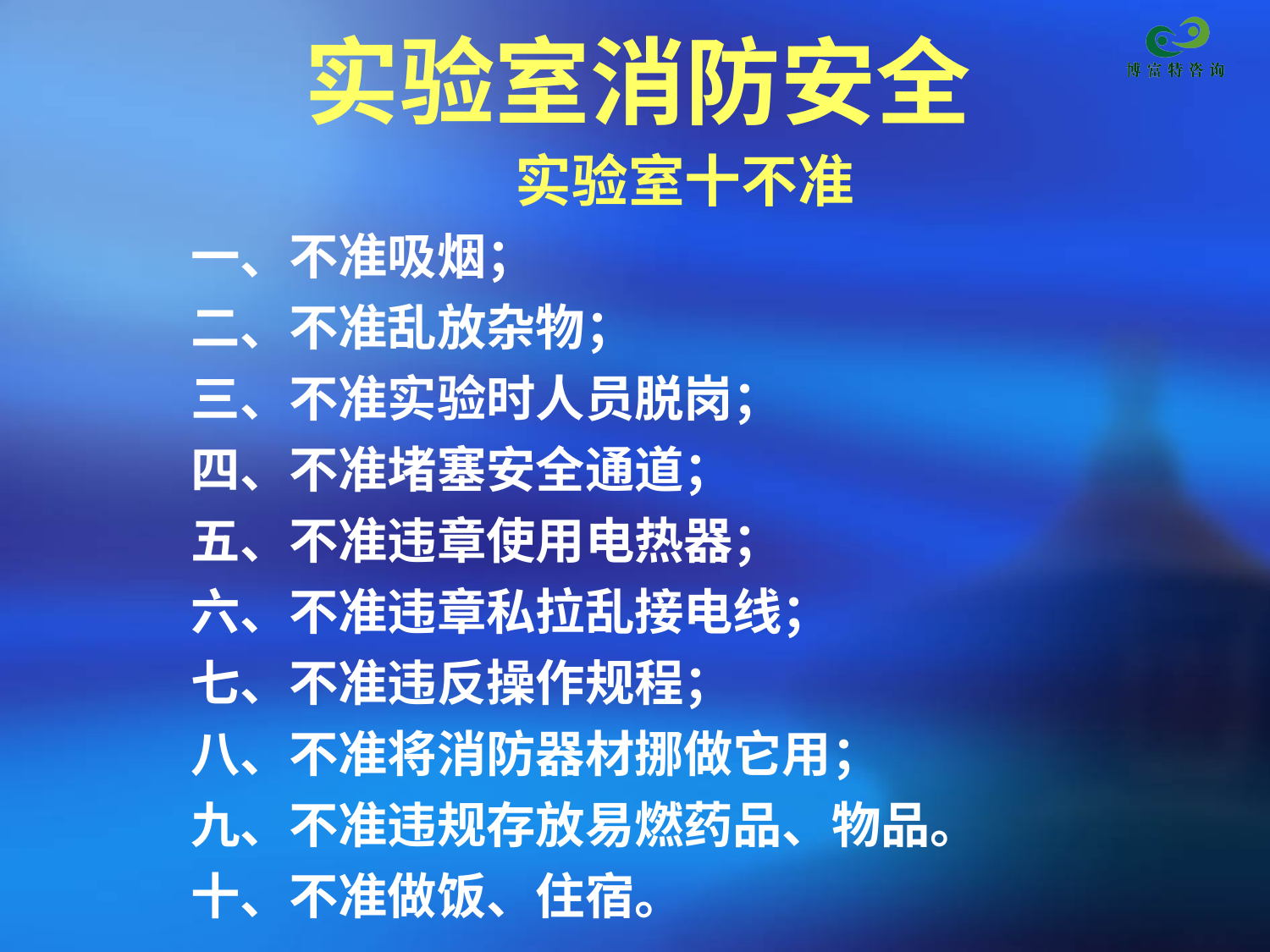

# 实验室消防安全
实验室十不准
 一、不准吸烟；
 二、不准乱放杂物；
 三、不准实验时人员脱岗；
 四、不准堵塞安全通道；
 五、不准违章使用电热器；
 六、不准违章私拉乱接电线；
 七、不准违反操作规程；
 八、不准将消防器材挪做它用；
 九、不准违规存放易燃药品、物品。
 十、不准做饭、住宿。